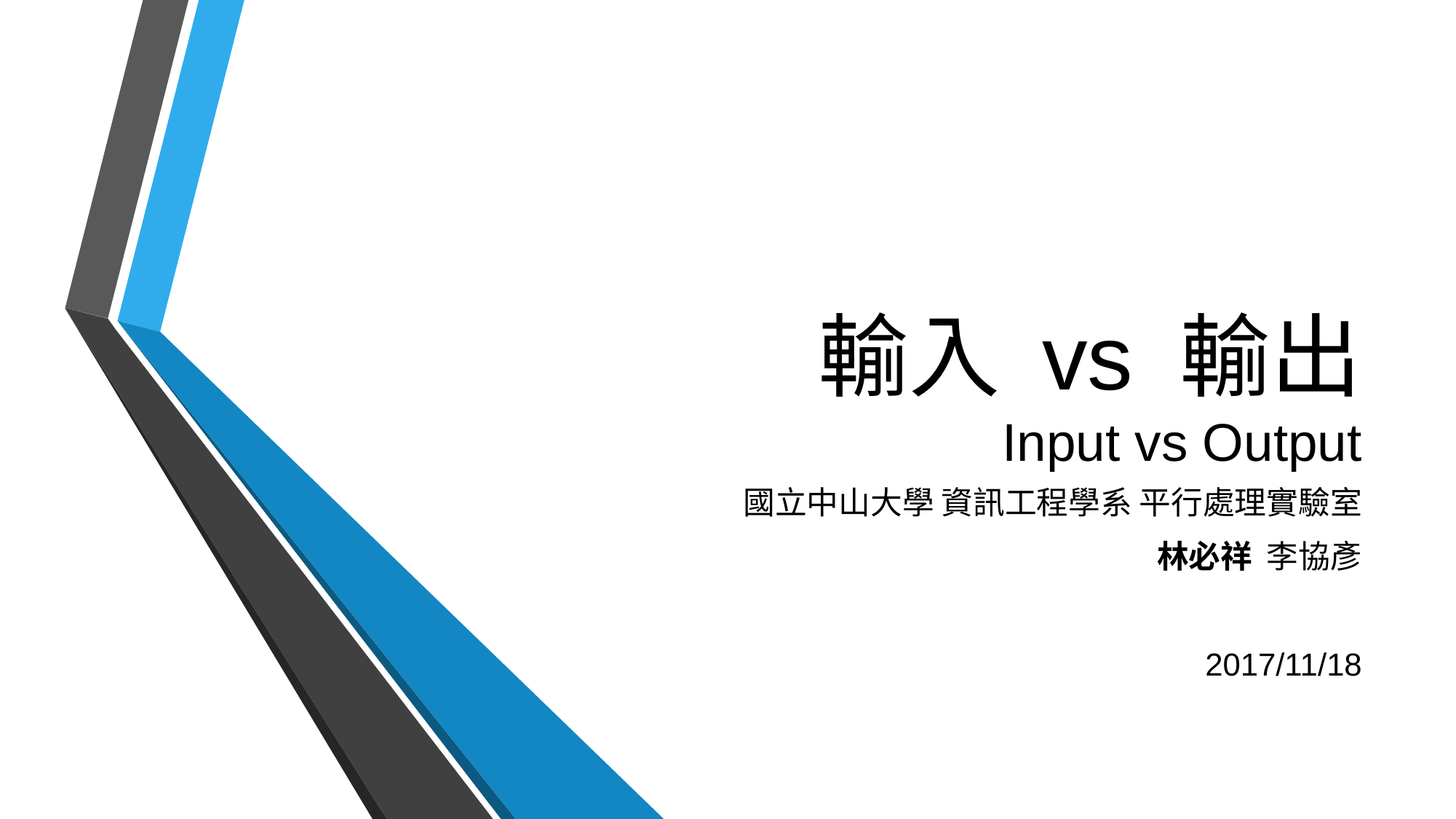

# 輸入 vs 輸出 Input vs Output
 國立中山大學 資訊工程學系 平行處理實驗室
林必祥  李協彥

2017/11/18